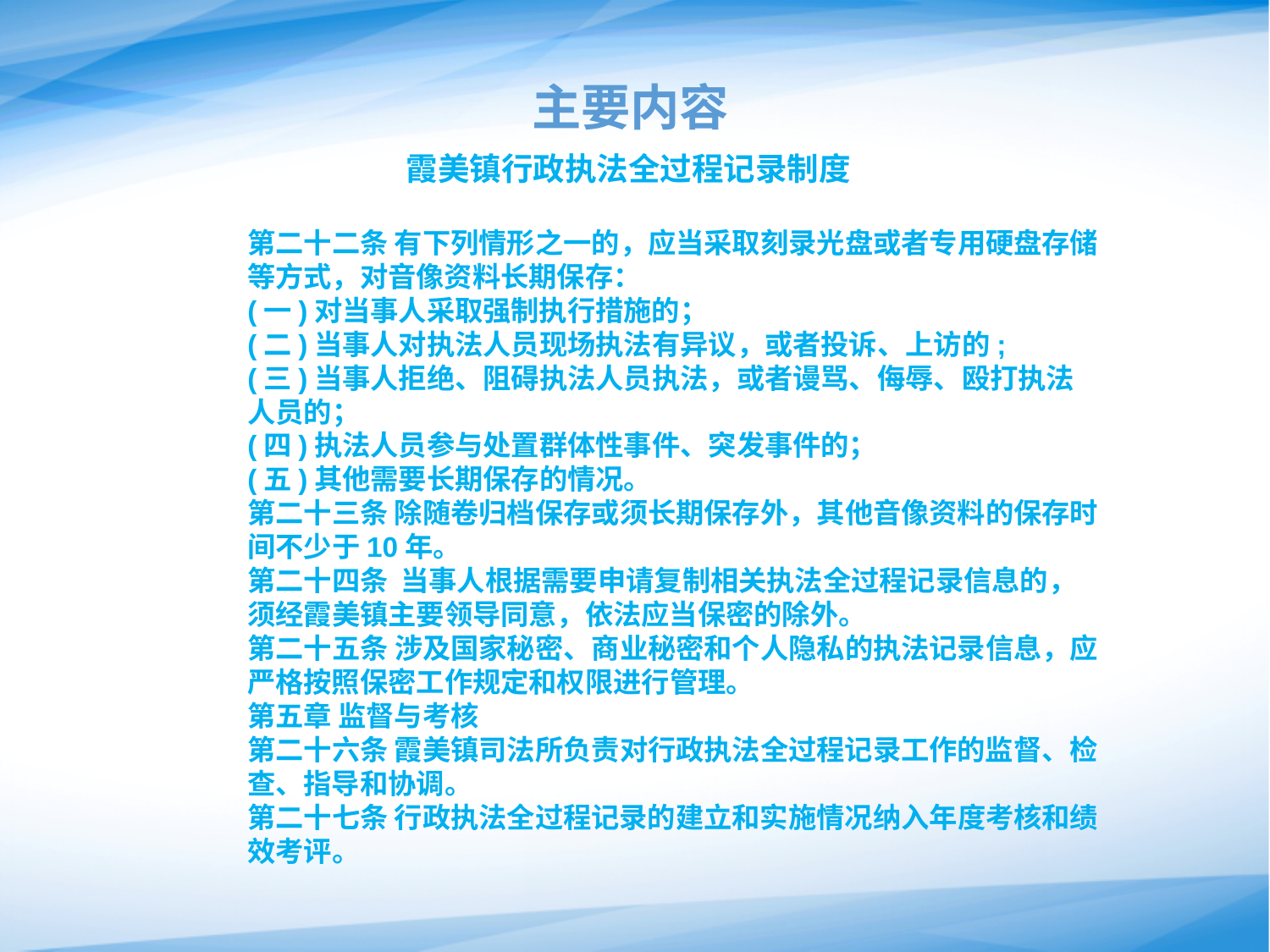

# 主要内容
                     霞美镇行政执法全过程记录制度

第二十二条 有下列情形之一的，应当采取刻录光盘或者专用硬盘存储等方式，对音像资料长期保存：
(一)对当事人采取强制执行措施的；
(二)当事人对执法人员现场执法有异议，或者投诉、上访的;
(三)当事人拒绝、阻碍执法人员执法，或者谩骂、侮辱、殴打执法人员的；
(四)执法人员参与处置群体性事件、突发事件的；
(五)其他需要长期保存的情况。
第二十三条 除随卷归档保存或须长期保存外，其他音像资料的保存时间不少于10年。
第二十四条  当事人根据需要申请复制相关执法全过程记录信息的，须经霞美镇主要领导同意，依法应当保密的除外。
第二十五条 涉及国家秘密、商业秘密和个人隐私的执法记录信息，应严格按照保密工作规定和权限进行管理。
第五章 监督与考核
第二十六条 霞美镇司法所负责对行政执法全过程记录工作的监督、检查、指导和协调。
第二十七条 行政执法全过程记录的建立和实施情况纳入年度考核和绩效考评。